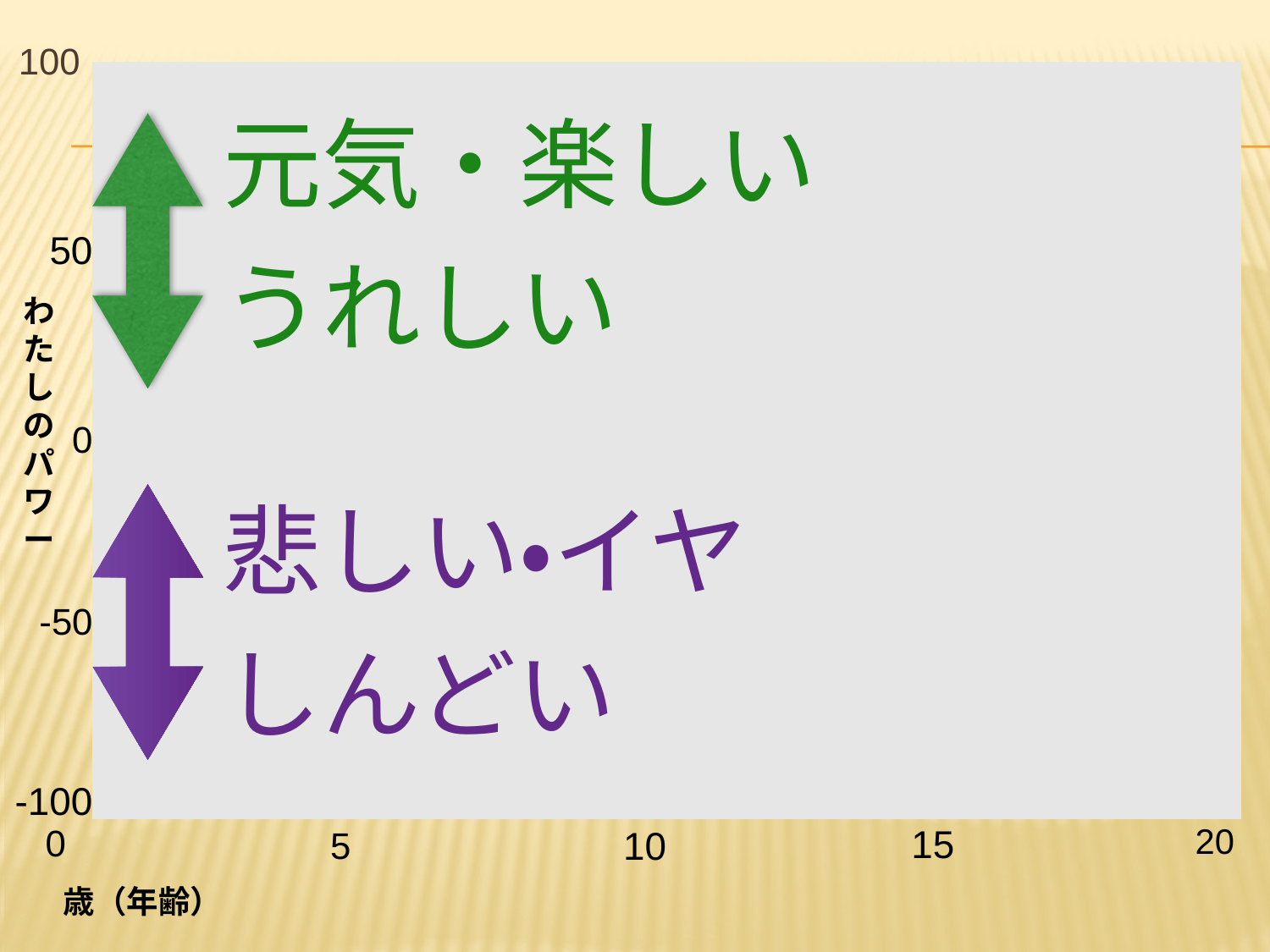

100
元気・楽しい
うれしい
|  |  |  |  |
| --- | --- | --- | --- |
|  |  |  |  |
|  |  |  |  |
|  |  |  |  |

50
わたしのパワー
0
悲しい・イヤ
しんどい

-50
-100
15
20
0
5
10
歳（年齢）